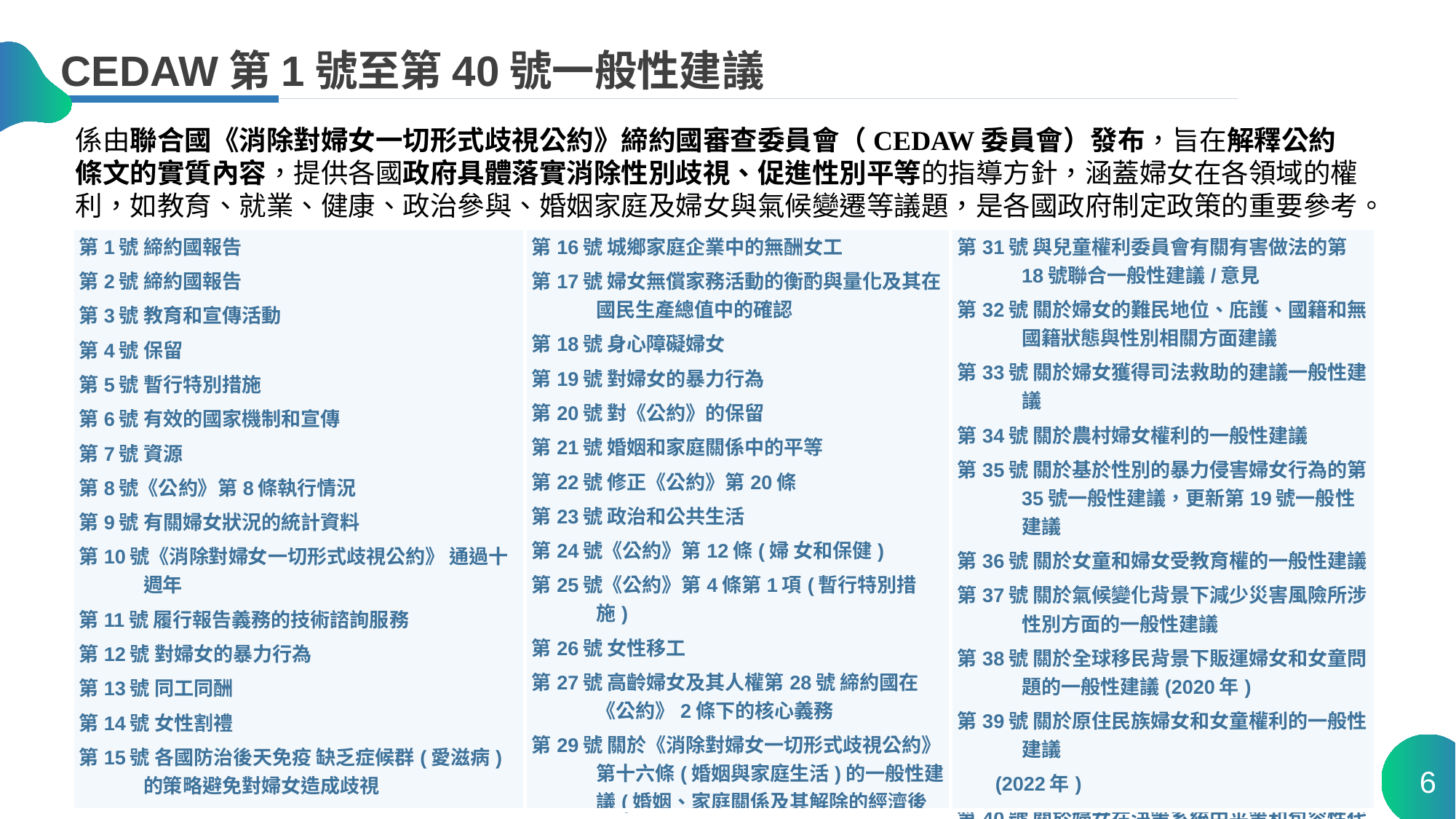

CEDAW第1號至第40號一般性建議

係由聯合國《消除對婦女一切形式歧視公約》締約國審查委員會（CEDAW委員會）發布，旨在解釋公約條文的實質內容，提供各國政府具體落實消除性別歧視、促進性別平等的指導方針，涵蓋婦女在各領域的權利，如教育、就業、健康、政治參與、婚姻家庭及婦女與氣候變遷等議題，是各國政府制定政策的重要參考。
人口數
| 第1號 締約國報告 第2號 締約國報告 第3號 教育和宣傳活動 第4號 保留 第5號 暫行特別措施 第6號 有效的國家機制和宣傳 第7號 資源 第8號《公約》第8條執行情況 第9號 有關婦女狀況的統計資料 第10號《消除對婦女一切形式歧視公約》 通過十週年 第11號 履行報告義務的技術諮詢服務 第12號 對婦女的暴力行為 第13號 同工同酬 第14號 女性割禮 第15號 各國防治後天免疫 缺乏症候群(愛滋病)的策略避免對婦女造成歧視 | 第16號 城鄉家庭企業中的無酬女工 第17號 婦女無償家務活動的衡酌與量化及其在國民生產總值中的確認 第18號 身心障礙婦女 第19號 對婦女的暴力行為 第20號 對《公約》的保留 第21號 婚姻和家庭關係中的平等 第22號 修正《公約》第20條 第23號 政治和公共生活 第24號《公約》第12條(婦 女和保健) 第25號《公約》第4條第1項(暫行特別措施) 第26號 女性移工 第27號 高齡婦女及其人權第28號 締約國在《公約》2條下的核心義務 第29號 關於《消除對婦女一切形式歧視公約》第十六條(婚姻與家庭生活)的一般性建議(婚姻、家庭關係及其解除的經濟後果) 第30號 關於婦女在預防衝突、衝突及衝突後局勢中的作用 | 第31號 與兒童權利委員會有關有害做法的第18號聯合一般性建議/意見 第32號 關於婦女的難民地位、庇護、國籍和無國籍狀態與性別相關方面建議 第33號 關於婦女獲得司法救助的建議一般性建議 第34號 關於農村婦女權利的一般性建議 第35號 關於基於性別的暴力侵害婦女行為的第35號一般性建議，更新第19號一般性建議 第36號 關於女童和婦女受教育權的一般性建議 第37號 關於氣候變化背景下減少災害風險所涉性別方面的一般性建議 第38號 關於全球移民背景下販運婦女和女童問題的一般性建議(2020年) 第39號 關於原住民族婦女和女童權利的一般性建議        (2022年) 第40號 關於婦女在決策系統中平等和包容性代表權的一般性建議(2024年) |
| --- | --- | --- |